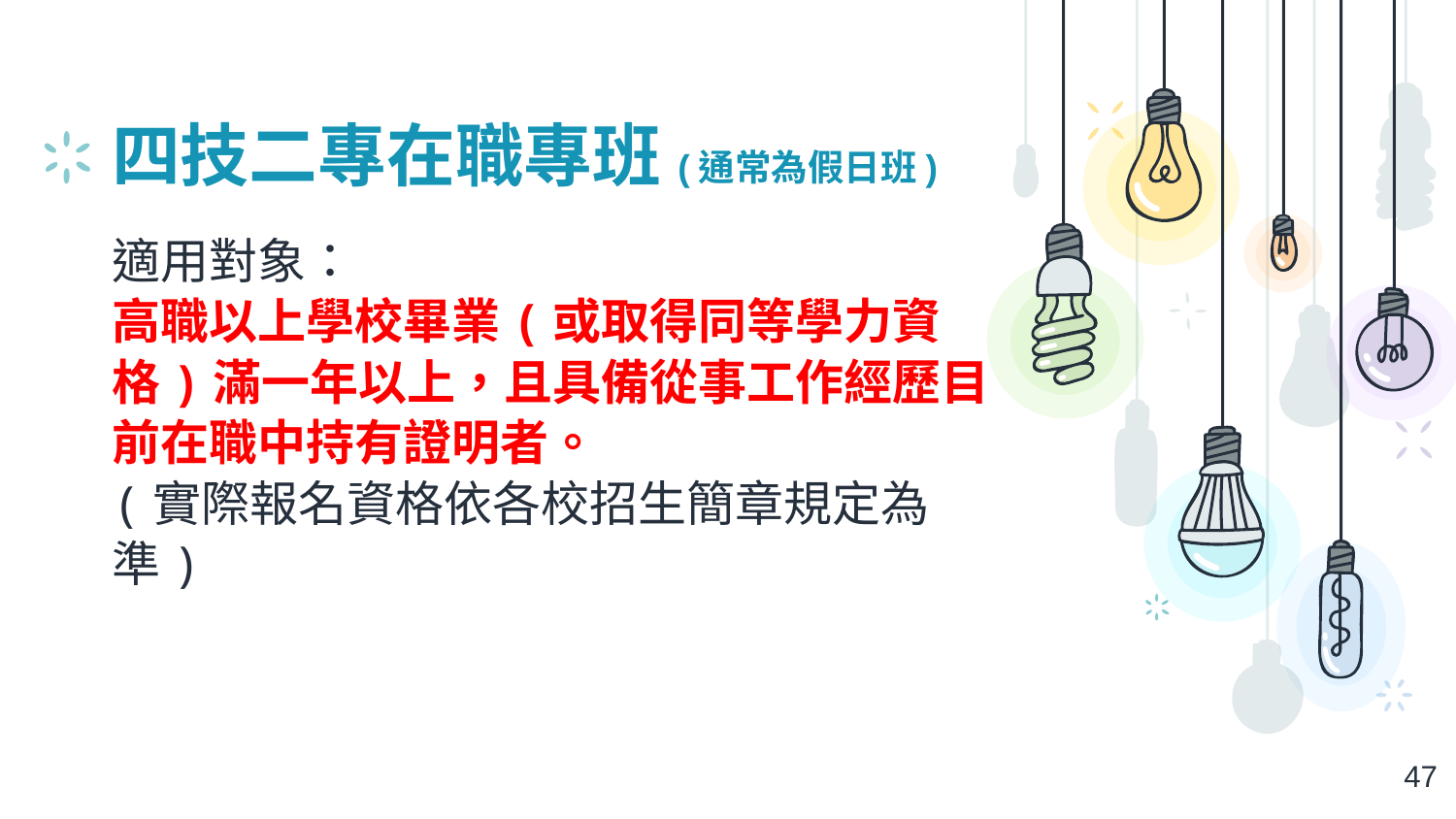

# 四技二專在職專班(通常為假日班)
適用對象：
高職以上學校畢業(或取得同等學力資格)滿一年以上，且具備從事工作經歷目前在職中持有證明者。
(實際報名資格依各校招生簡章規定為準)

47